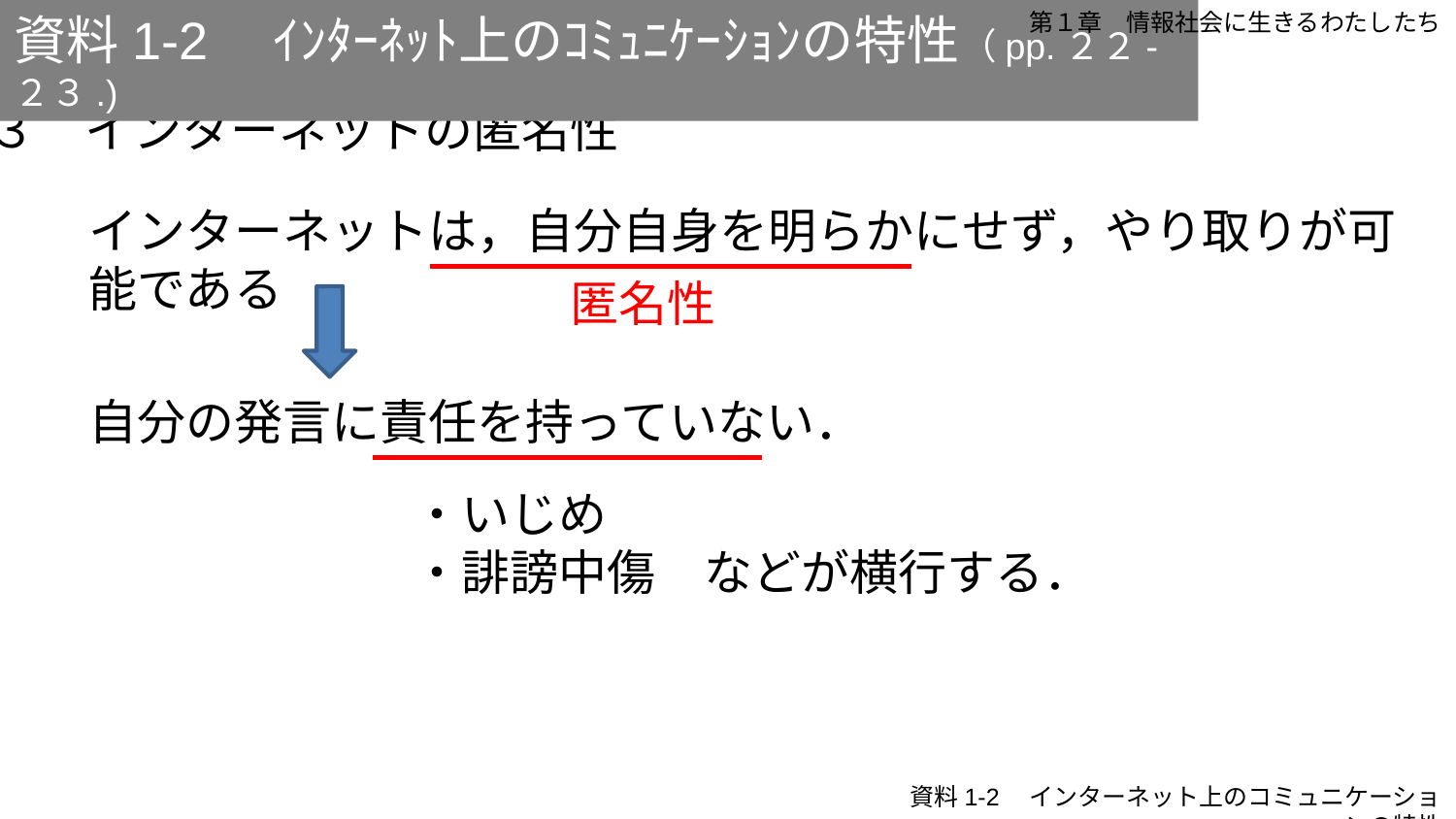

資料1-2　ｲﾝﾀｰﾈｯﾄ上のｺﾐｭﾆｹｰｼｮﾝの特性（pp.２２-２３.)
第１章　情報社会に生きるわたしたち
３　インターネットの匿名性
インターネットは，自分自身を明らかにせず，やり取りが可能である
匿名性

自分の発言に責任を持っていない．
・いじめ
・誹謗中傷　などが横行する．
資料1-2　インターネット上のコミュニケーションの特性